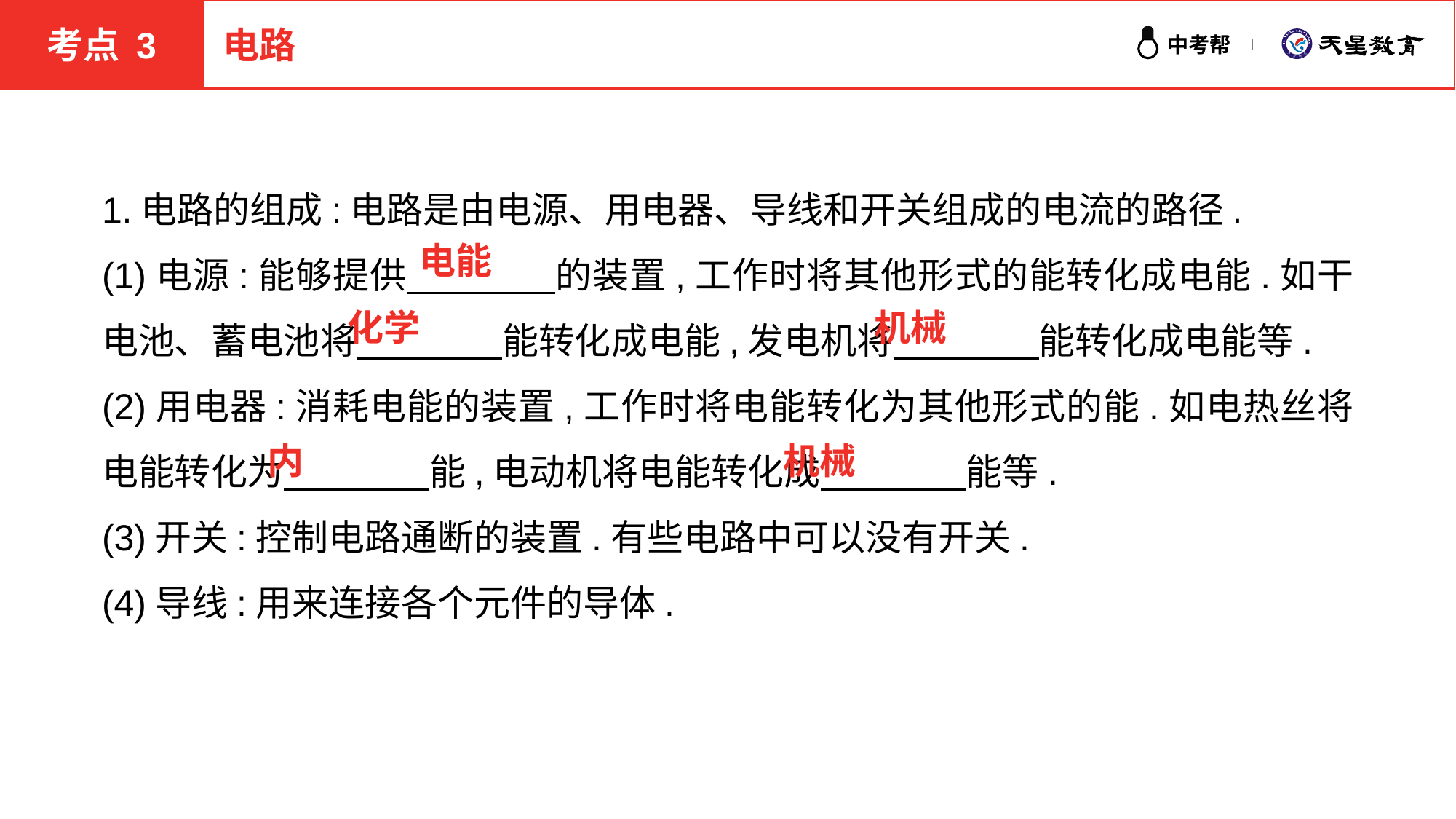

考点 3
电路
1.电路的组成:电路是由电源、用电器、导线和开关组成的电流的路径.
(1)电源:能够提供　　　　的装置,工作时将其他形式的能转化成电能.如干电池、蓄电池将　　　　能转化成电能,发电机将　　　　能转化成电能等.
(2)用电器:消耗电能的装置,工作时将电能转化为其他形式的能.如电热丝将电能转化为　　　　能,电动机将电能转化成　　　　能等.
(3)开关:控制电路通断的装置.有些电路中可以没有开关.
(4)导线:用来连接各个元件的导体.
电能
化学
机械
内
机械